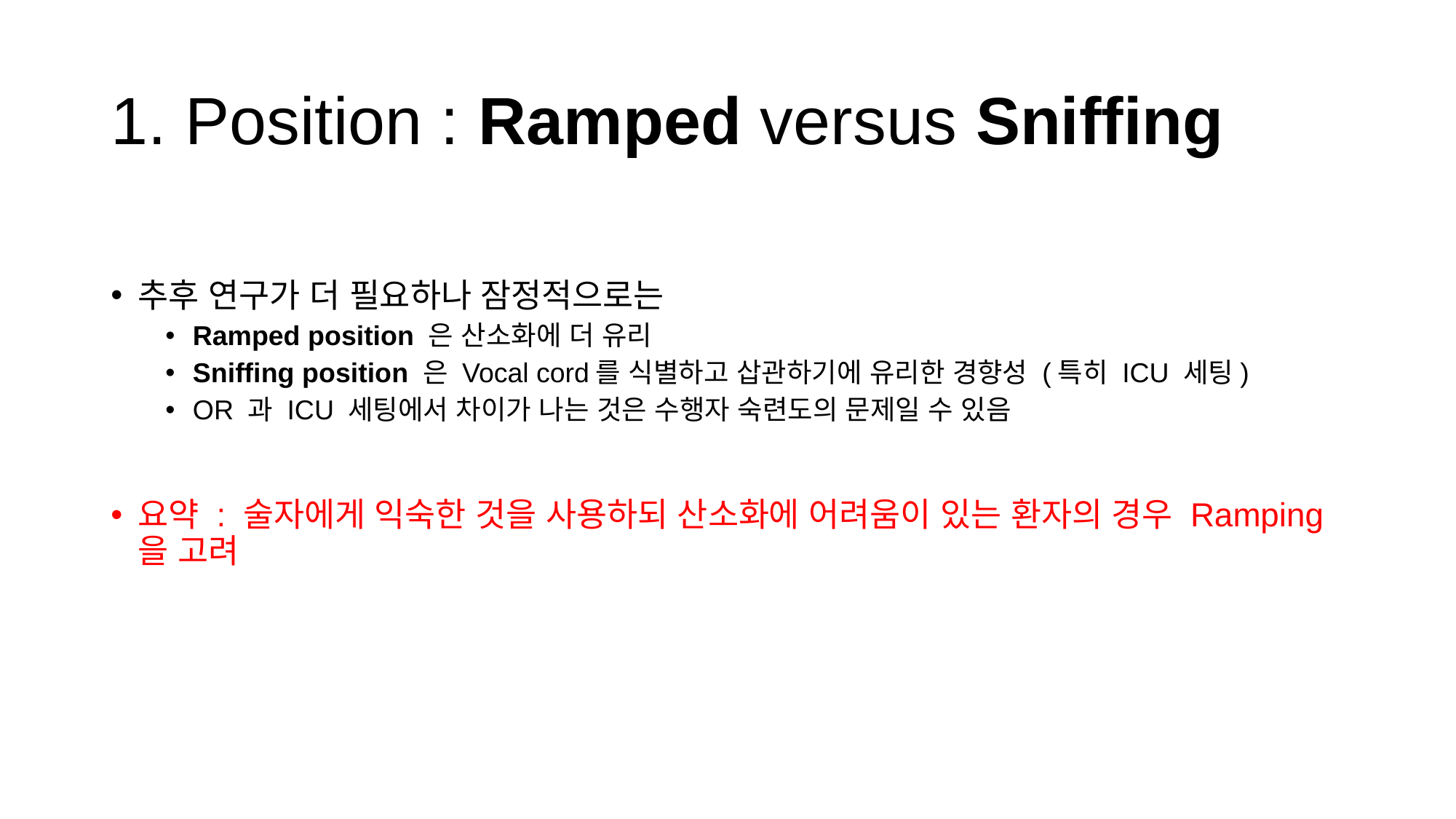

# 1. Position : Ramped versus Sniffing

추후 연구가 더 필요하나 잠정적으로는
Ramped position 은 산소화에 더 유리
Sniffing position 은 Vocal cord를 식별하고 삽관하기에 유리한 경향성 (특히 ICU 세팅)
OR 과 ICU 세팅에서 차이가 나는 것은 수행자 숙련도의 문제일 수 있음

요약 : 술자에게 익숙한 것을 사용하되 산소화에 어려움이 있는 환자의 경우 Ramping 을 고려